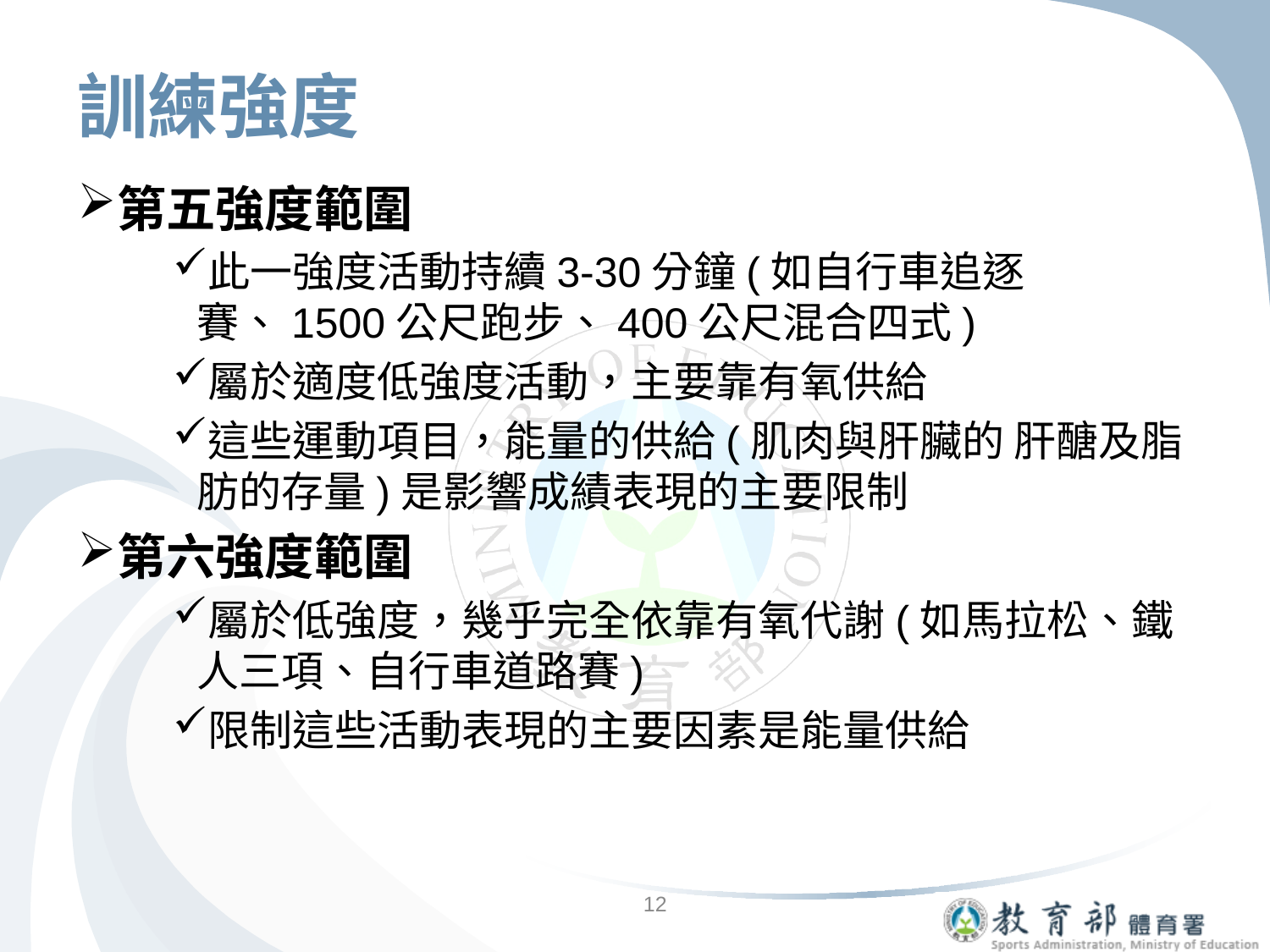

# 訓練強度
第五強度範圍
此一強度活動持續3-30分鐘(如自行車追逐賽、1500公尺跑步、400公尺混合四式)
屬於適度低強度活動，主要靠有氧供給
這些運動項目，能量的供給(肌肉與肝臟的 肝醣及脂肪的存量)是影響成績表現的主要限制
第六強度範圍
屬於低強度，幾乎完全依靠有氧代謝(如馬拉松、鐵人三項、自行車道路賽)
限制這些活動表現的主要因素是能量供給
12